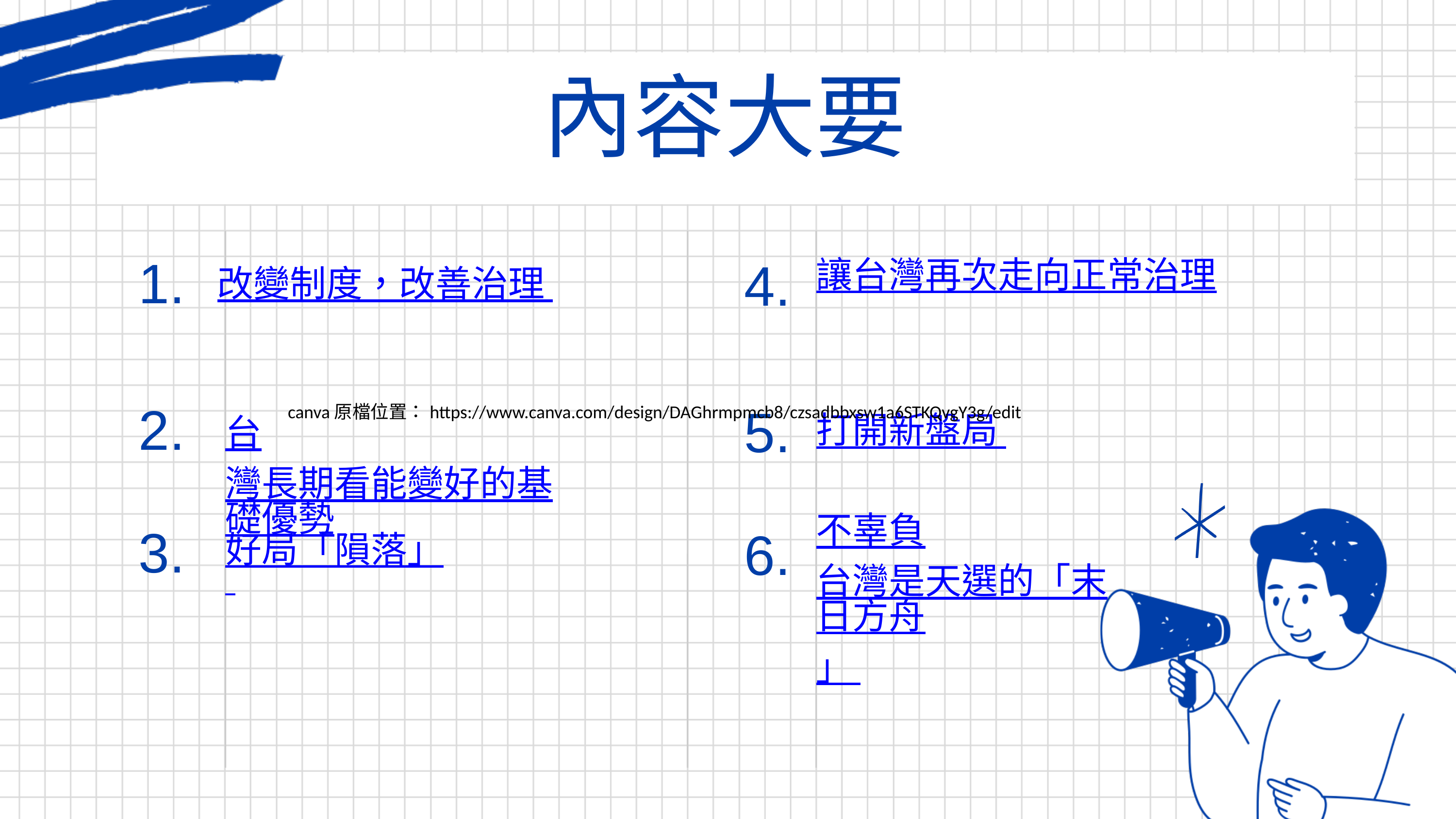

內容大要
1.
4.
讓台灣再次走向正常治理
改變制度，改善治理
2.
canva原檔位置：https://www.canva.com/design/DAGhrmpmcb8/czsadbbxsw1a6STKQvgY3g/edit
5.
打開新盤局

台灣長期看能變好的基礎優勢

不辜負台灣是天選的「末日方舟」
3.
6.
好局「隕落」